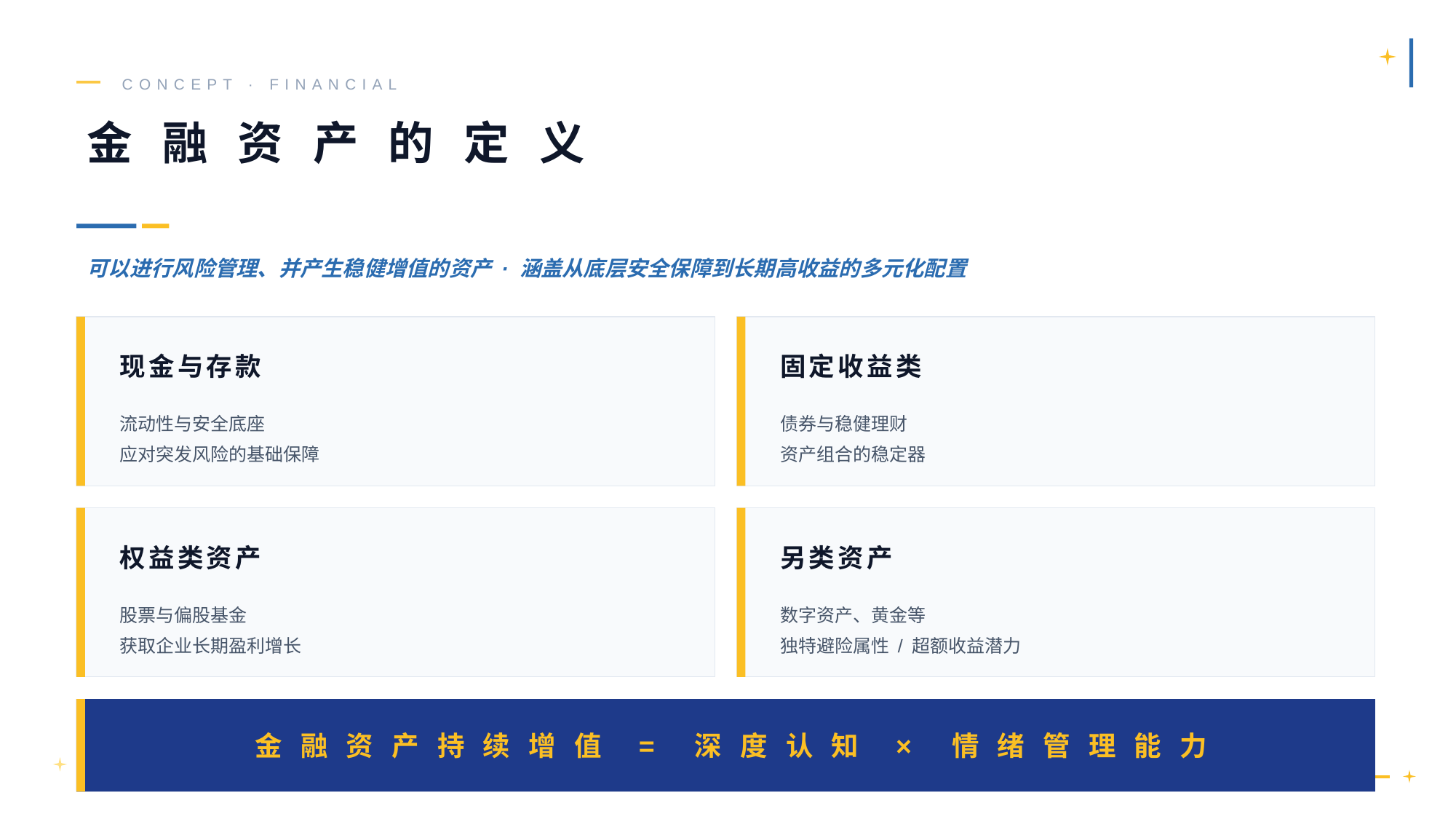

CONCEPT · FINANCIAL

金  融  资  产  的  定  义

可以进行风险管理、并产生稳健增值的资产 · 涵盖从底层安全保障到长期高收益的多元化配置

现金与存款
固定收益类
流动性与安全底座
应对突发风险的基础保障
债券与稳健理财
资产组合的稳定器

权益类资产
另类资产
股票与偏股基金
获取企业长期盈利增长
数字资产、黄金等
独特避险属性 / 超额收益潜力

金 融 资 产 持 续 增 值  =  深 度 认 知  ×  情 绪 管 理 能 力